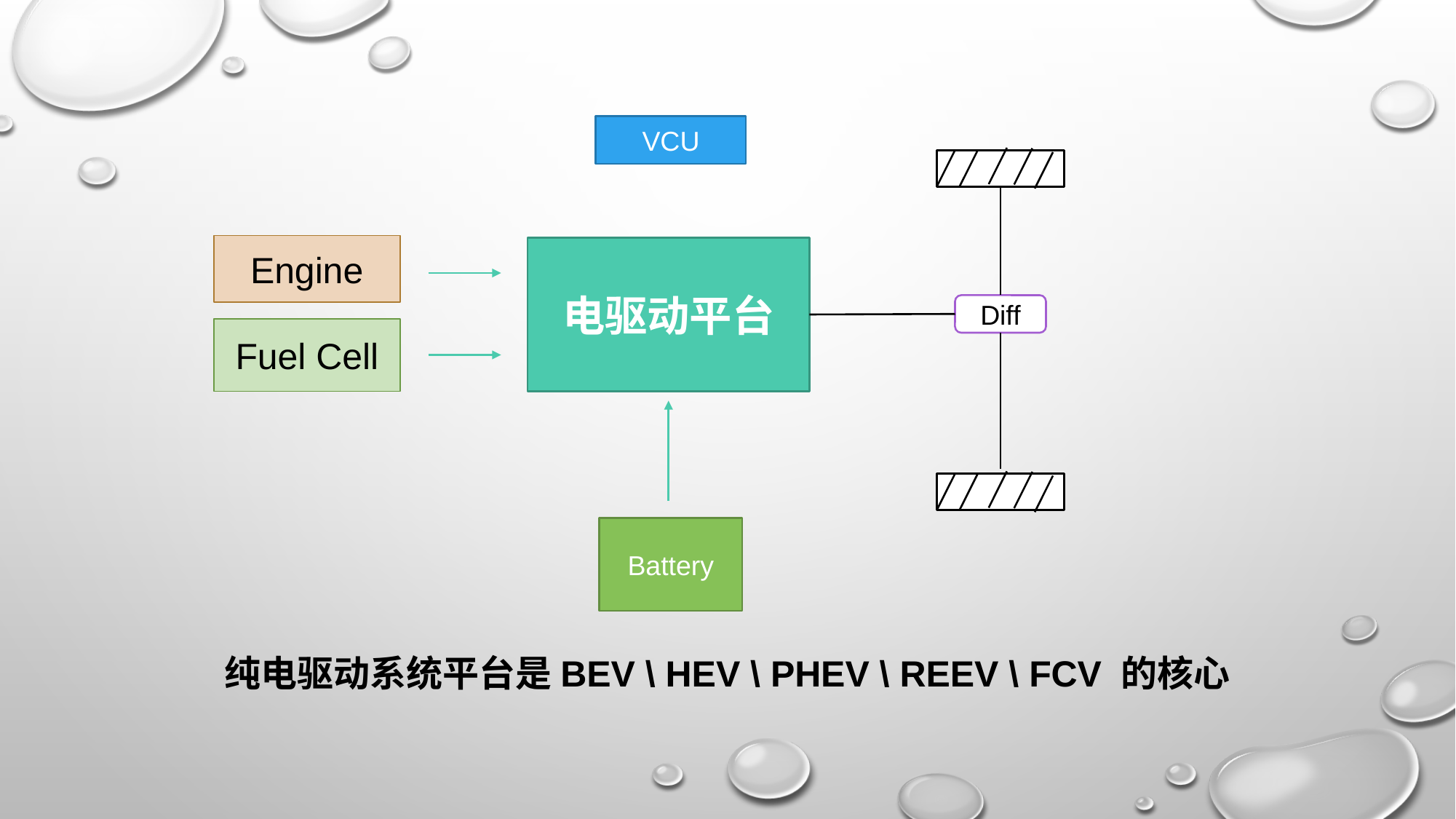

VCU

Engine
电驱动平台
Diff
Fuel Cell

Battery
纯电驱动系统平台是BEV \ HEV \ PHEV \ REEV \ FCV 的核心